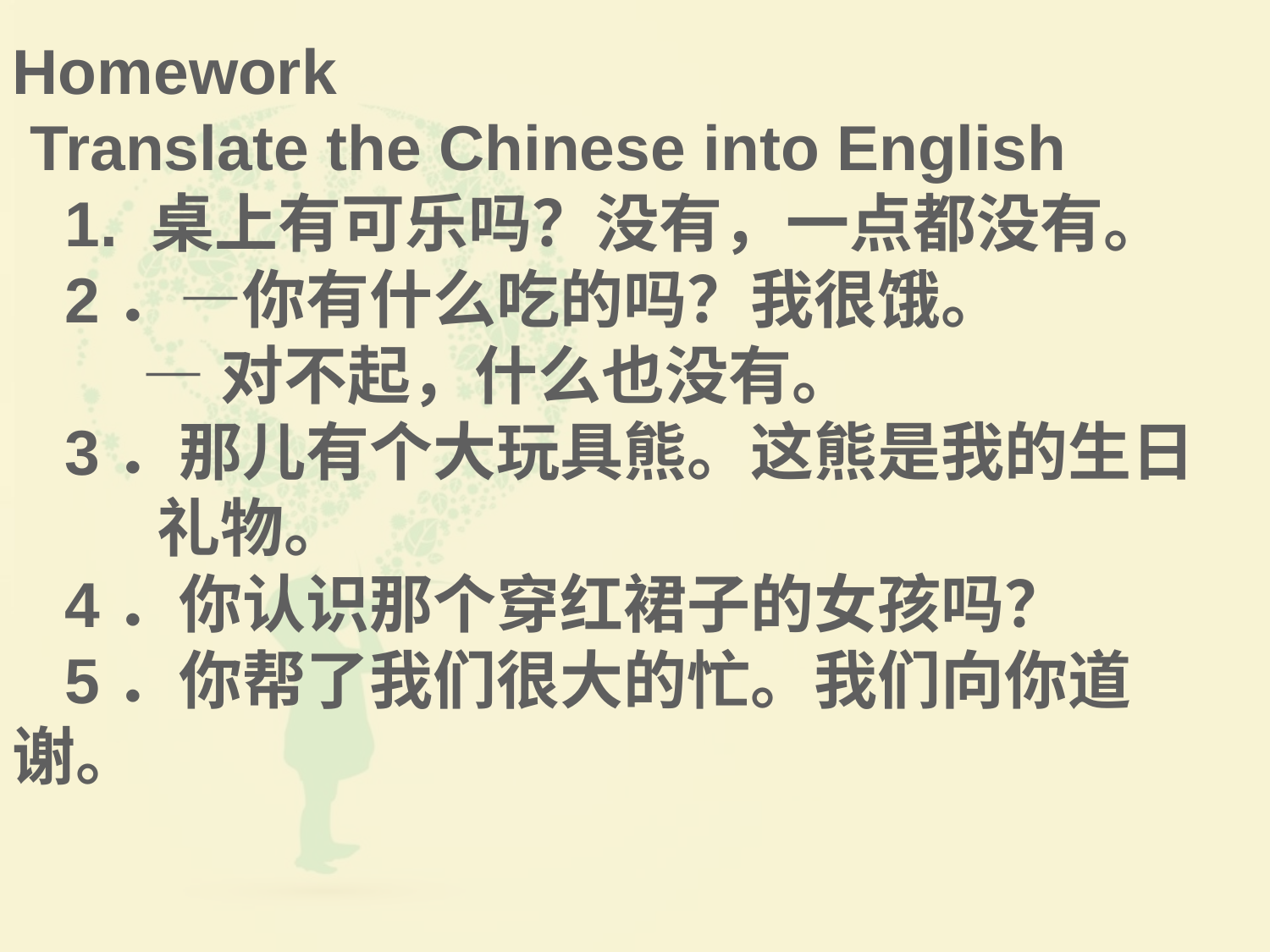

Homework
 Translate the Chinese into English
   1. 桌上有可乐吗？没有，一点都没有。
   2．—你有什么吃的吗？我很饿。
         —对不起，什么也没有。
   3．那儿有个大玩具熊。这熊是我的生日
         礼物。
   4．你认识那个穿红裙子的女孩吗？
   5．你帮了我们很大的忙。我们向你道谢。